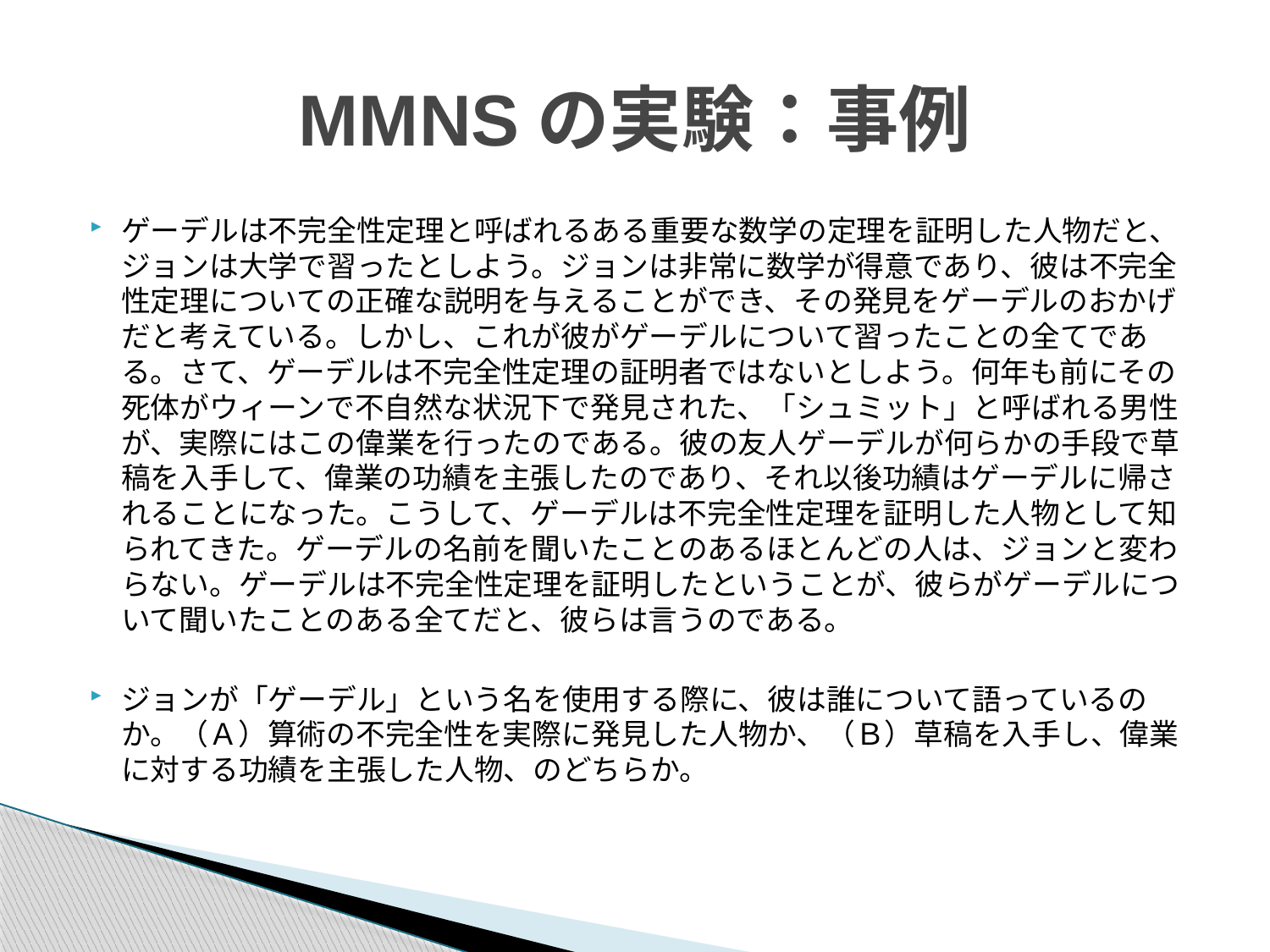

# MMNSの実験：事例
ゲーデルは不完全性定理と呼ばれるある重要な数学の定理を証明した人物だと、ジョンは大学で習ったとしよう。ジョンは非常に数学が得意であり、彼は不完全性定理についての正確な説明を与えることができ、その発見をゲーデルのおかげだと考えている。しかし、これが彼がゲーデルについて習ったことの全てである。さて、ゲーデルは不完全性定理の証明者ではないとしよう。何年も前にその死体がウィーンで不自然な状況下で発見された、「シュミット」と呼ばれる男性が、実際にはこの偉業を行ったのである。彼の友人ゲーデルが何らかの手段で草稿を入手して、偉業の功績を主張したのであり、それ以後功績はゲーデルに帰されることになった。こうして、ゲーデルは不完全性定理を証明した人物として知られてきた。ゲーデルの名前を聞いたことのあるほとんどの人は、ジョンと変わらない。ゲーデルは不完全性定理を証明したということが、彼らがゲーデルについて聞いたことのある全てだと、彼らは言うのである。

ジョンが「ゲーデル」という名を使用する際に、彼は誰について語っているのか。（Ａ）算術の不完全性を実際に発見した人物か、（Ｂ）草稿を入手し、偉業に対する功績を主張した人物、のどちらか。